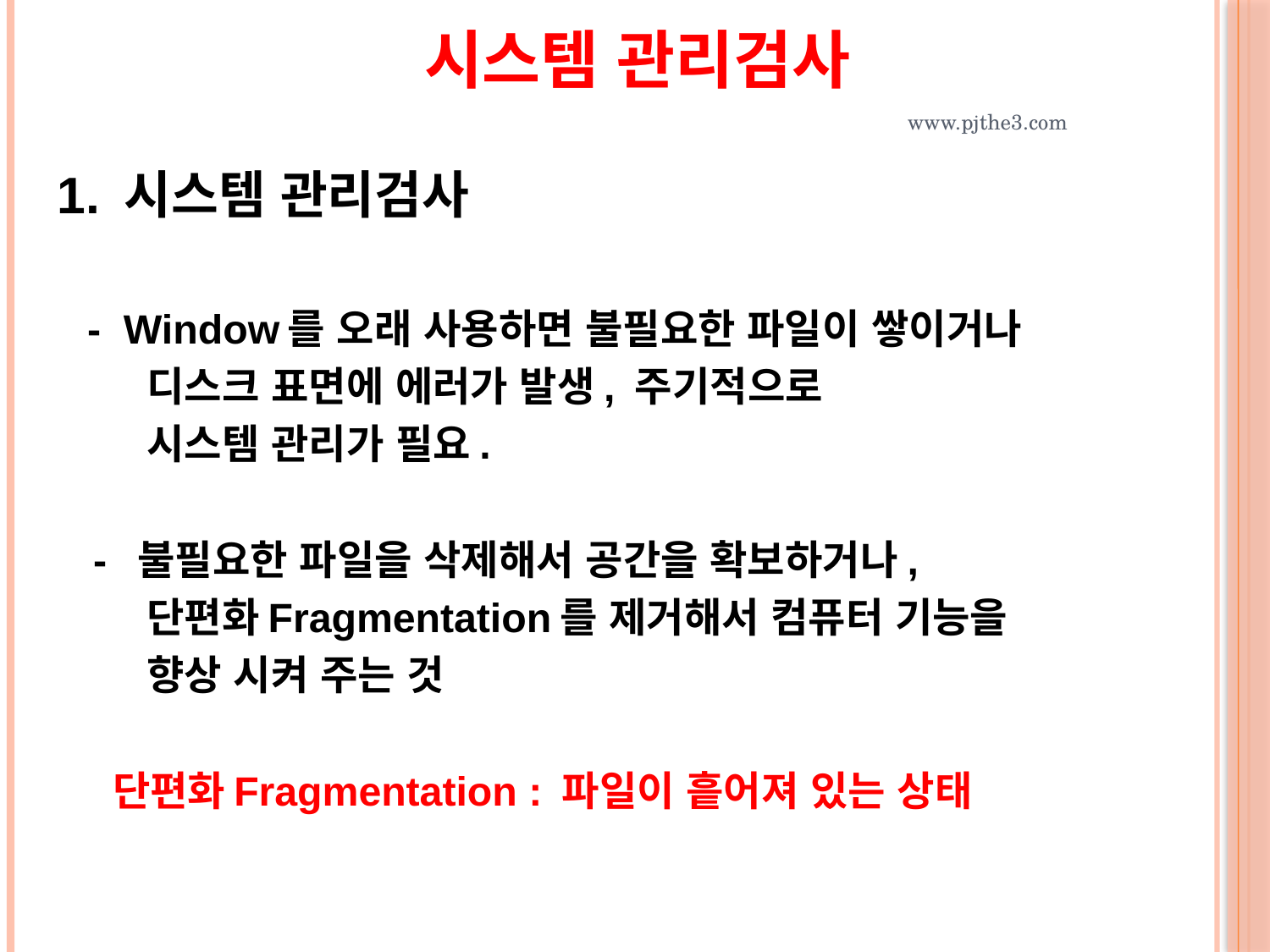

시스템 관리검사
www.pjthe3.com
 1. 시스템 관리검사

    -  Window를 오래 사용하면 불필요한 파일이 쌓이거나
        디스크 표면에 에러가 발생, 주기적으로
        시스템 관리가 필요.

    -  불필요한 파일을 삭제해서 공간을 확보하거나,
        단편화Fragmentation를 제거해서 컴퓨터 기능을
        향상 시켜 주는 것

     단편화Fragmentation : 파일이 흩어져 있는 상태